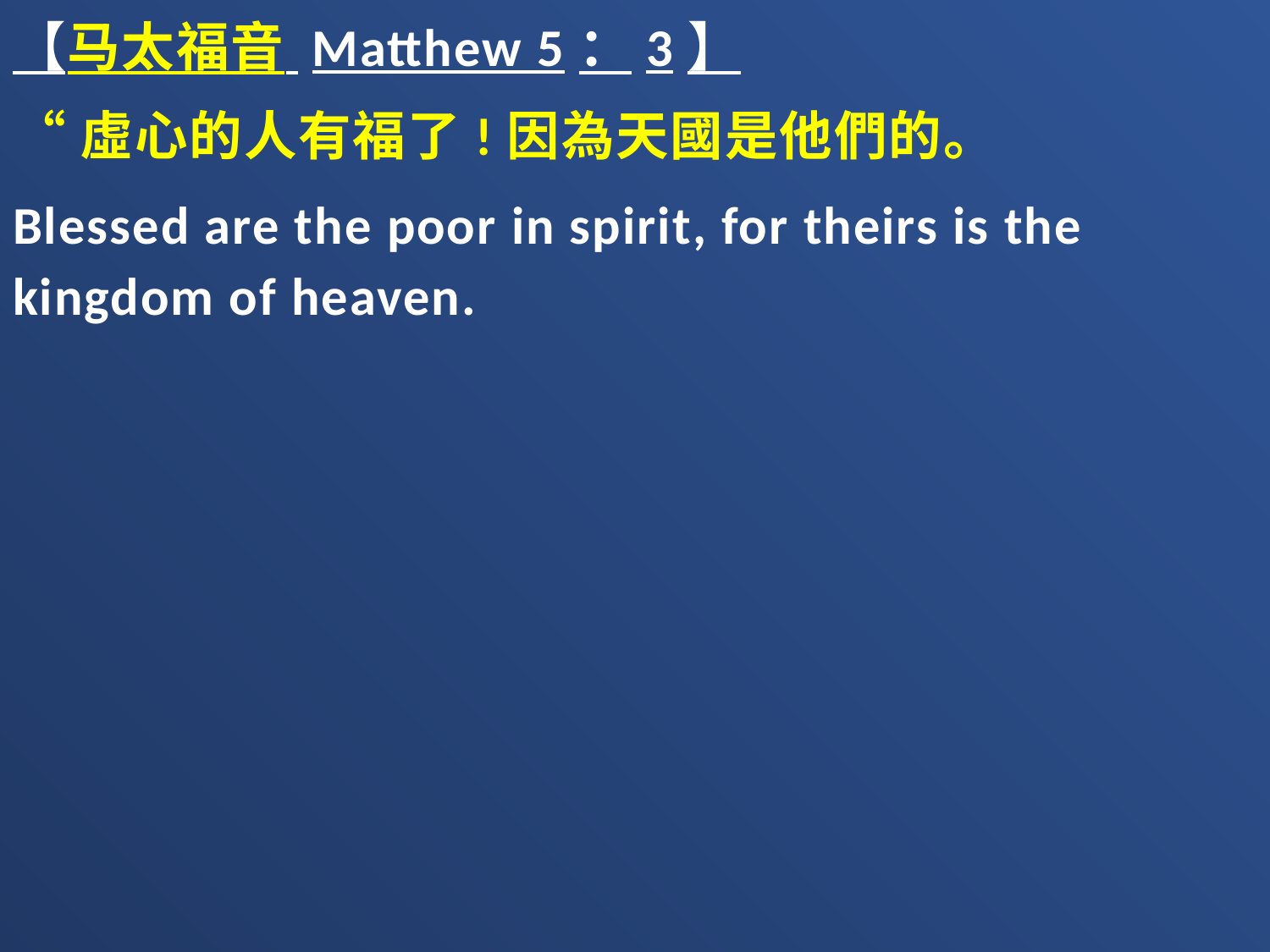

【马太福音 Matthew 5：3】
“虛心的人有福了!因為天國是他們的。
Blessed are the poor in spirit, for theirs is the kingdom of heaven.